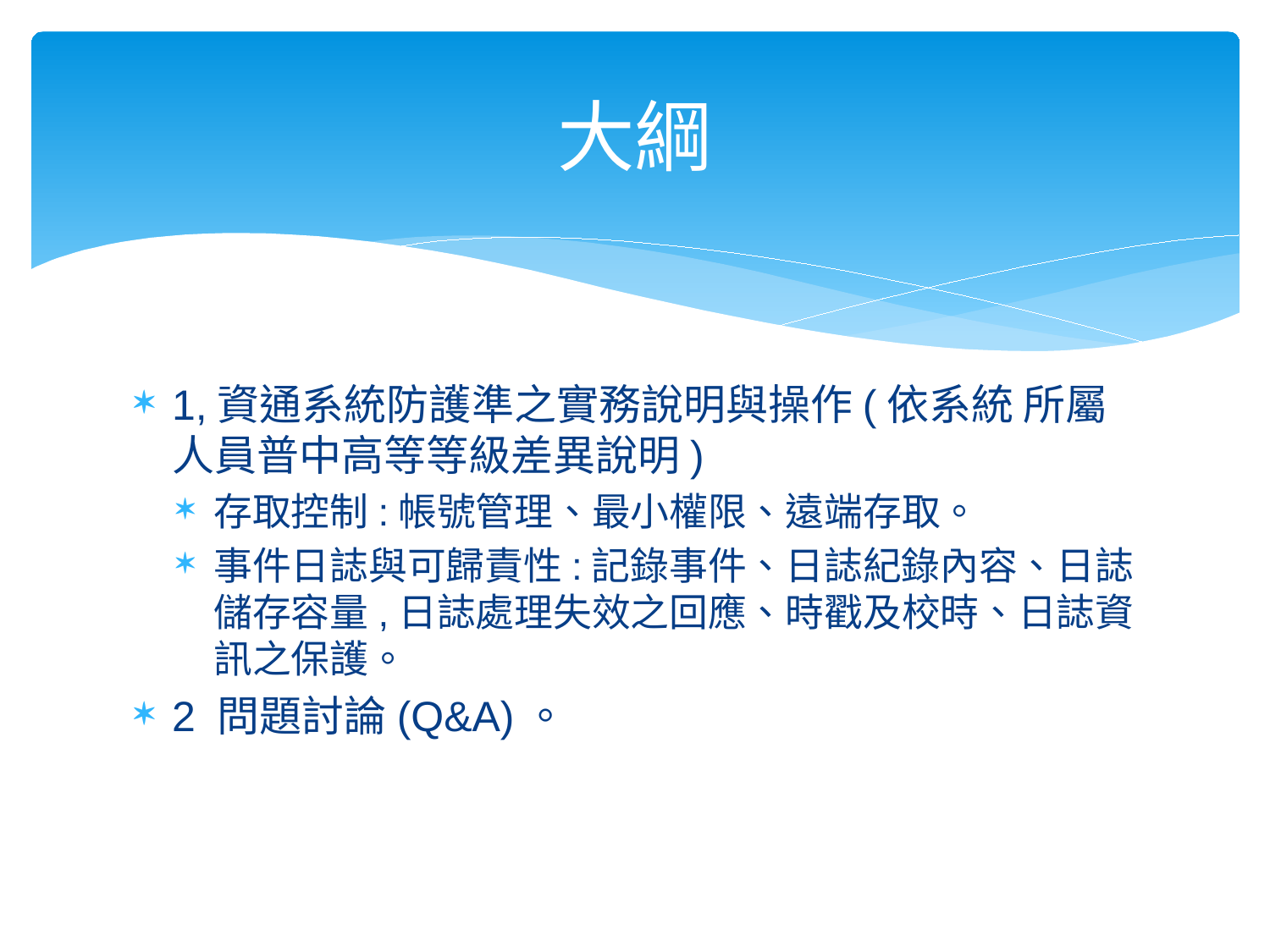

# 大綱
1,資通系統防護準之實務說明與操作(依系統 所屬人員普中高等等級差異說明)
存取控制:帳號管理、最小權限、遠端存取。
事件日誌與可歸責性:記錄事件、日誌紀錄內容、日誌儲存容量,日誌處理失效之回應、時戳及校時、日誌資訊之保護。
2 問題討論(Q&A)。